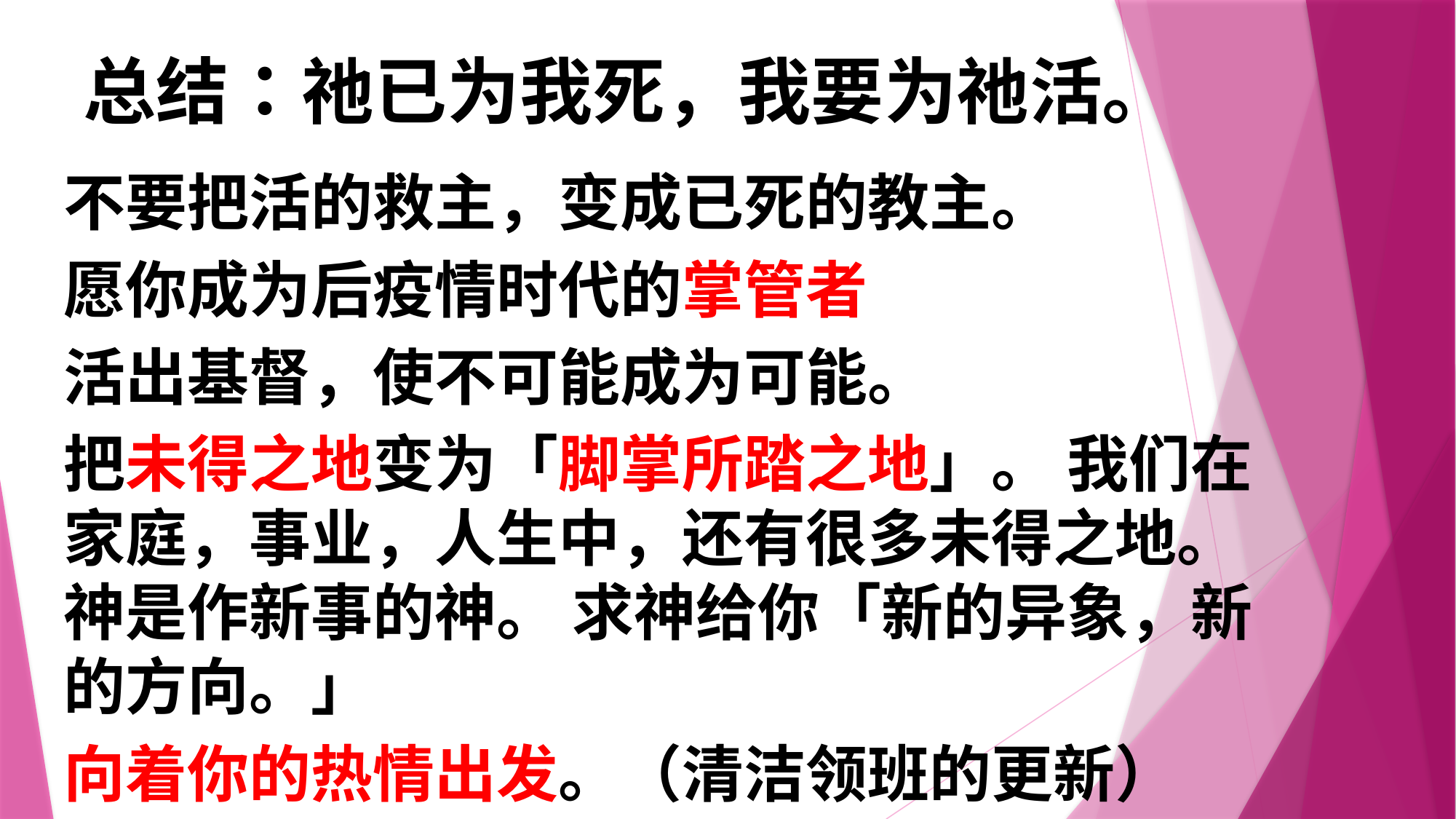

# 总结：祂已为我死，我要为祂活。
不要把活的救主，变成已死的教主。
愿你成为后疫情时代的掌管者
活出基督，使不可能成为可能。
把未得之地变为「脚掌所踏之地」。 我们在家庭，事业，人生中，还有很多未得之地。 神是作新事的神。 求神给你「新的异象，新的方向。」
向着你的热情出发。（清洁领班的更新）